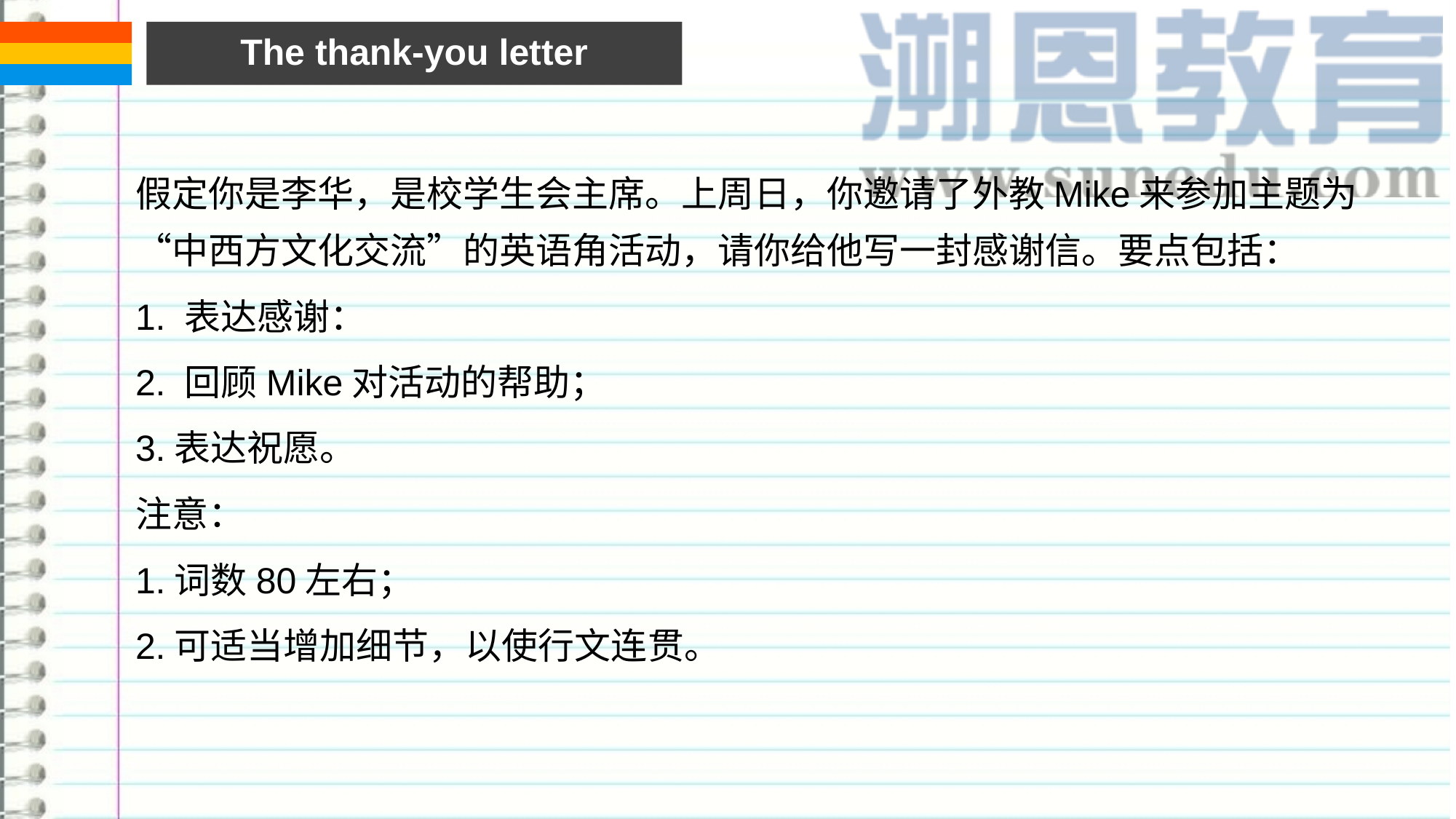

The thank-you letter
假定你是李华，是校学生会主席。上周日，你邀请了外教Mike来参加主题为“中西方文化交流”的英语角活动，请你给他写一封感谢信。要点包括：
1. 表达感谢：
2. 回顾Mike对活动的帮助；
3.表达祝愿。
注意：
1.词数80左右；
2.可适当增加细节，以使行文连贯。